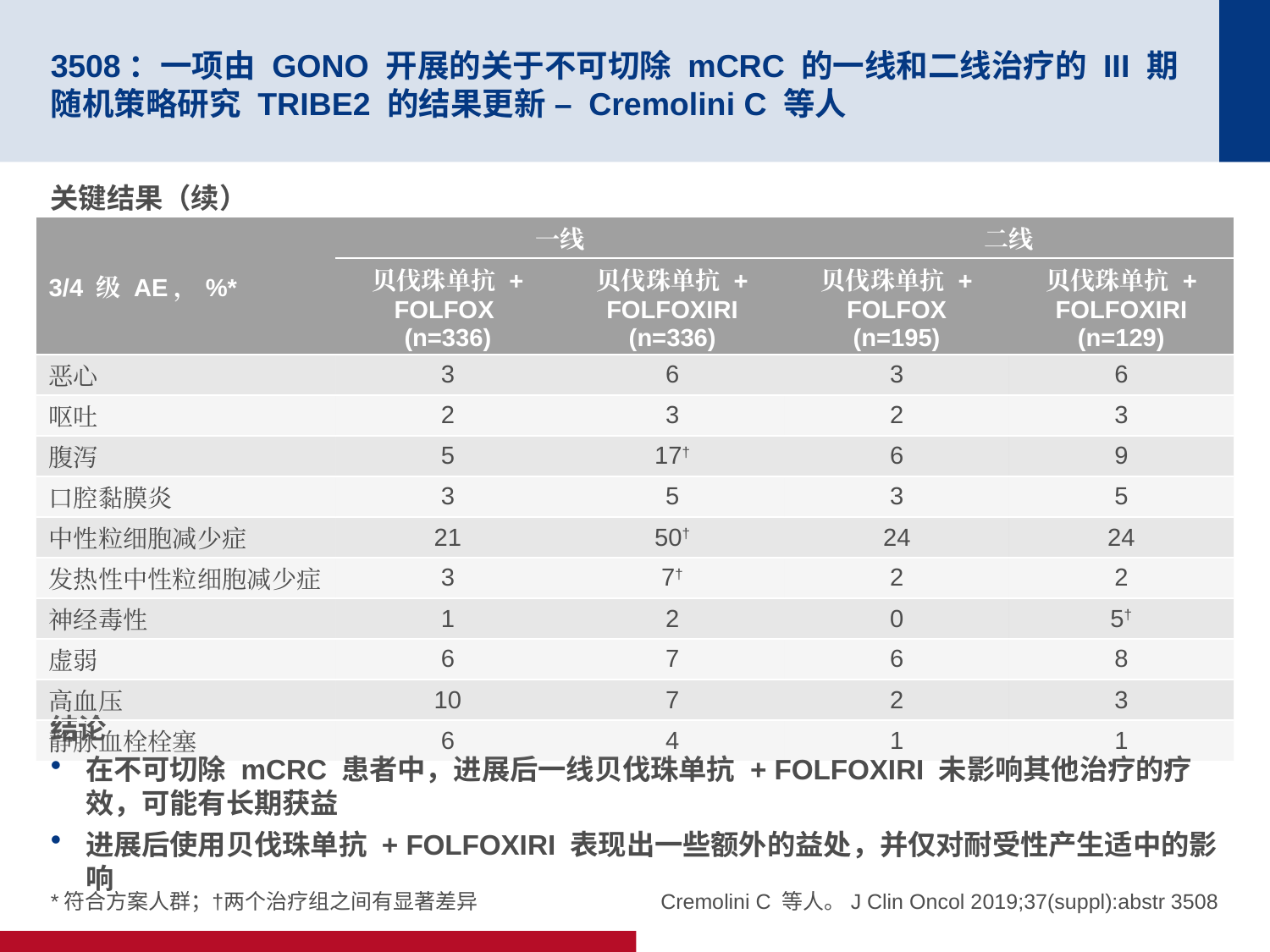

# 3508：一项由 GONO 开展的关于不可切除 mCRC 的一线和二线治疗的 III 期随机策略研究 TRIBE2 的结果更新 – Cremolini C 等人
关键结果（续）

结论
在不可切除 mCRC 患者中，进展后一线贝伐珠单抗 + FOLFOXIRI 未影响其他治疗的疗效，可能有长期获益
进展后使用贝伐珠单抗 + FOLFOXIRI 表现出一些额外的益处，并仅对耐受性产生适中的影响
| 3/4 级 AE，%\* | 一线 |  | 二线 |  |
| --- | --- | --- | --- | --- |
|  | 贝伐珠单抗 + FOLFOX (n=336) | 贝伐珠单抗 + FOLFOXIRI (n=336) | 贝伐珠单抗 + FOLFOX (n=195) | 贝伐珠单抗 + FOLFOXIRI (n=129) |
| 恶心 | 3 | 6 | 3 | 6 |
| 呕吐 | 2 | 3 | 2 | 3 |
| 腹泻 | 5 | 17† | 6 | 9 |
| 口腔黏膜炎 | 3 | 5 | 3 | 5 |
| 中性粒细胞减少症 | 21 | 50† | 24 | 24 |
| 发热性中性粒细胞减少症 | 3 | 7† | 2 | 2 |
| 神经毒性 | 1 | 2 | 0 | 5† |
| 虚弱 | 6 | 7 | 6 | 8 |
| 高血压 | 10 | 7 | 2 | 3 |
| 静脉血栓栓塞 | 6 | 4 | 1 | 1 |
*符合方案人群；†两个治疗组之间有显著差异
Cremolini C 等人。J Clin Oncol 2019;37(suppl):abstr 3508